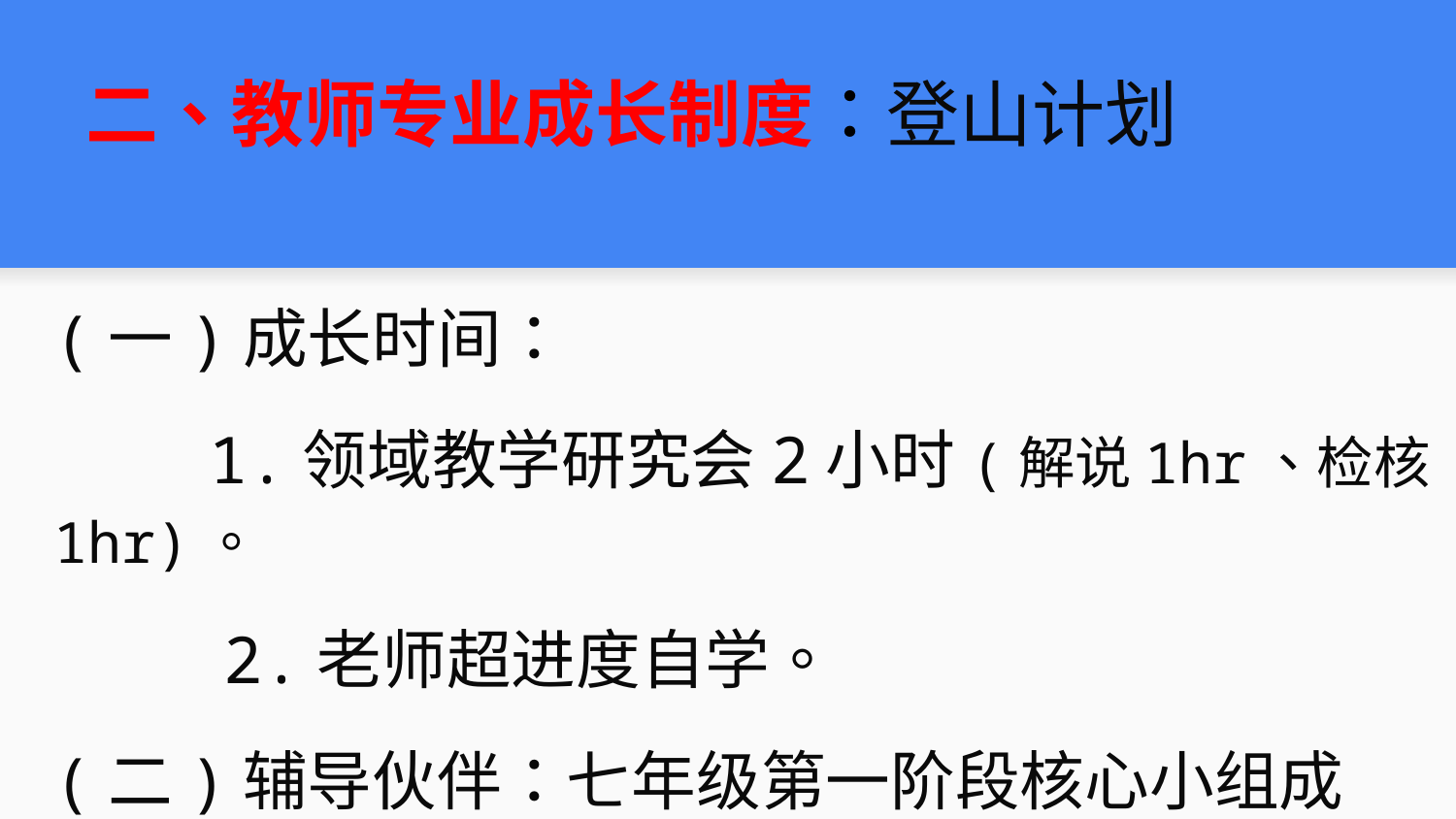

# 二、教师专业成长制度：登山计划
(一)成长时间：
    1.领域教学研究会2小时(解说1hr、检核1hr)。
     2.老师超进度自学。
(二)辅导伙伴：七年级第一阶段核心小组成员。